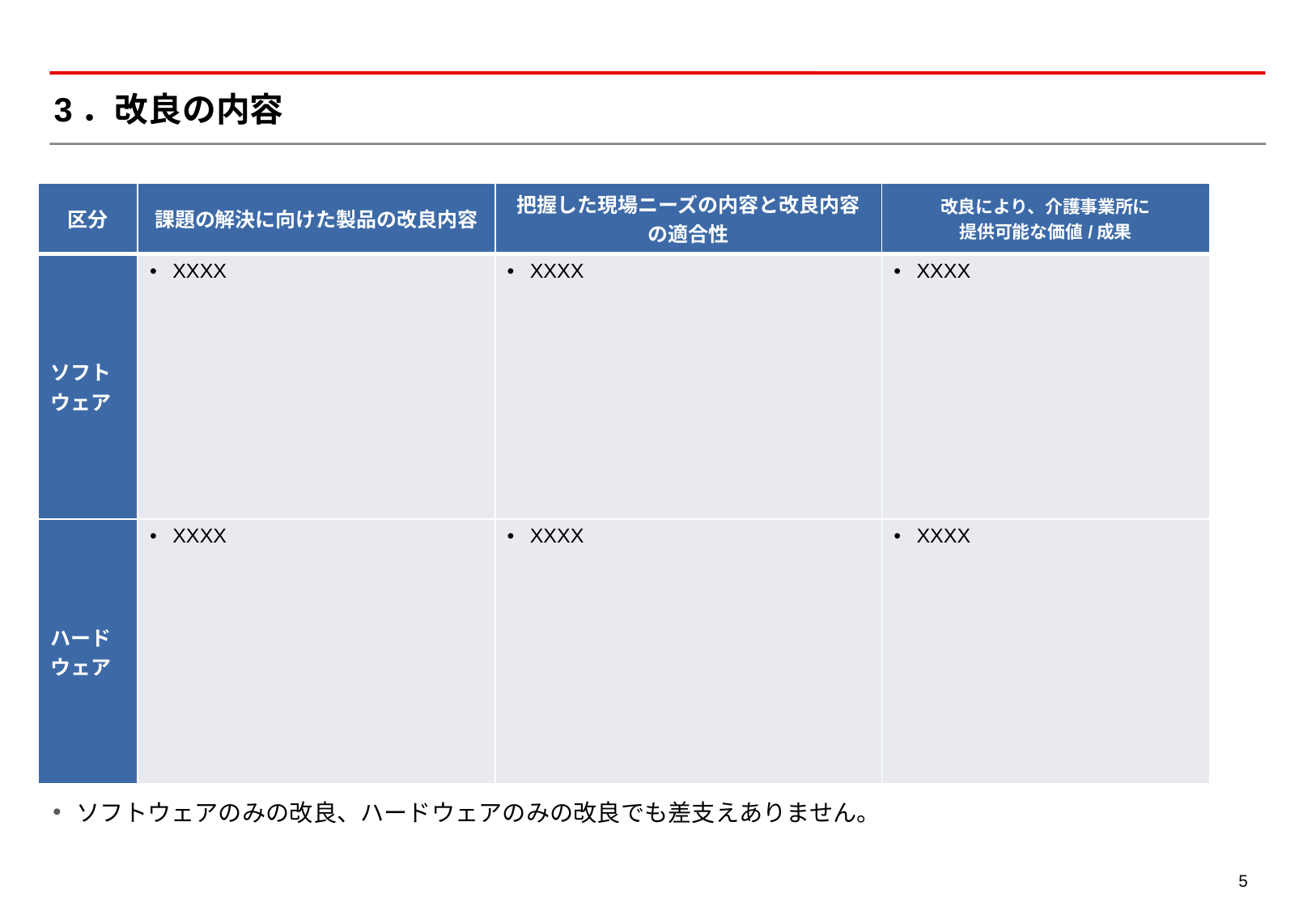

# 3．改良の内容
| 区分 | 課題の解決に向けた製品の改良内容 | 把握した現場ニーズの内容と改良内容の適合性 | 改良により、介護事業所に 提供可能な価値/成果 |
| --- | --- | --- | --- |
| ソフトウェア | XXXX | XXXX | XXXX |
| ハードウェア | XXXX | XXXX | XXXX |
ソフトウェアのみの改良、ハードウェアのみの改良でも差支えありません。